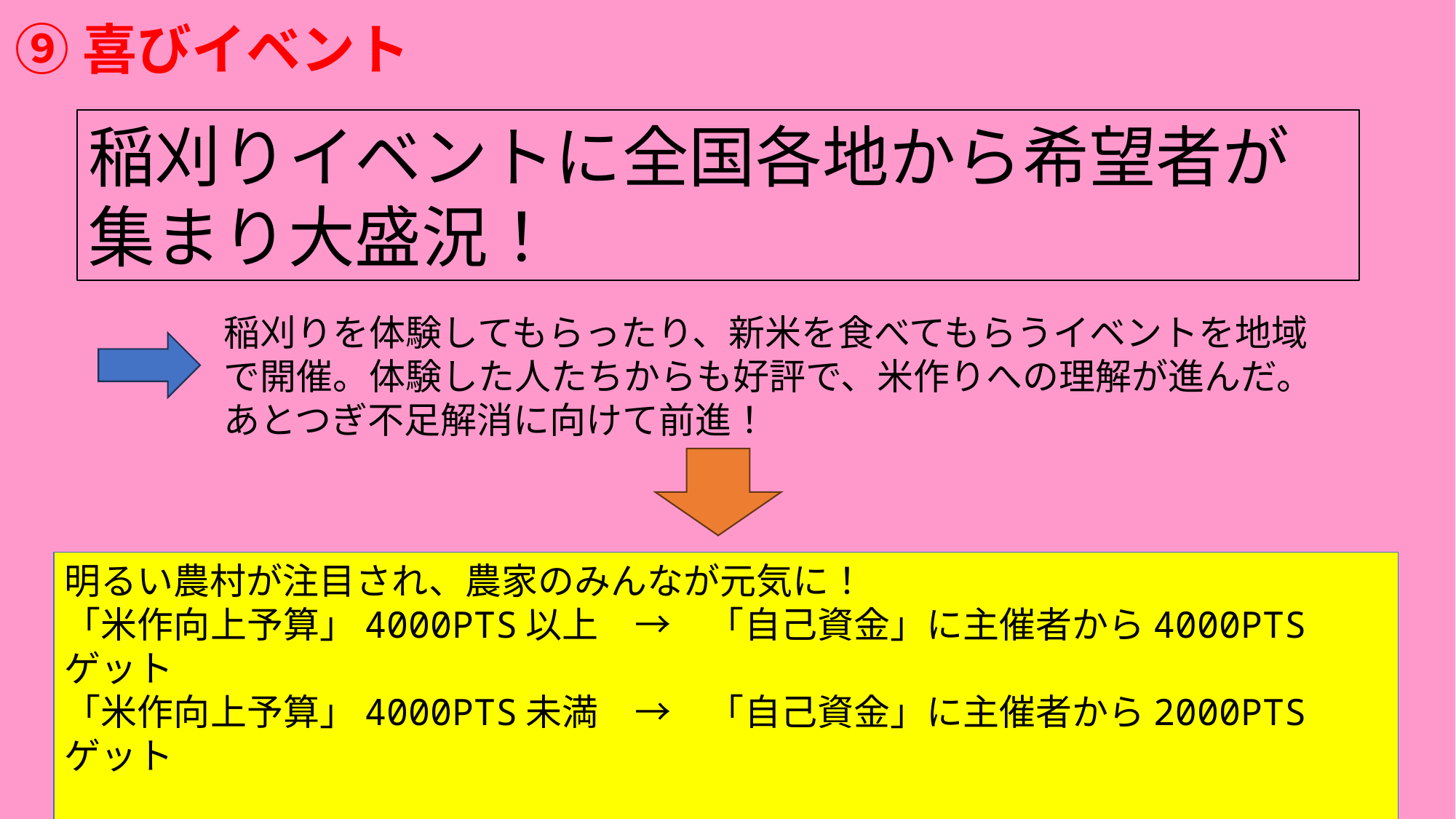

⑨喜びイベント
稲刈りイベントに全国各地から希望者が集まり大盛況！
稲刈りを体験してもらったり、新米を食べてもらうイベントを地域で開催。体験した人たちからも好評で、米作りへの理解が進んだ。あとつぎ不足解消に向けて前進！

明るい農村が注目され、農家のみんなが元気に！
「米作向上予算」4000PTS以上　→　「自己資金」に主催者から4000PTSゲット
「米作向上予算」4000PTS未満　→　「自己資金」に主催者から2000PTSゲット